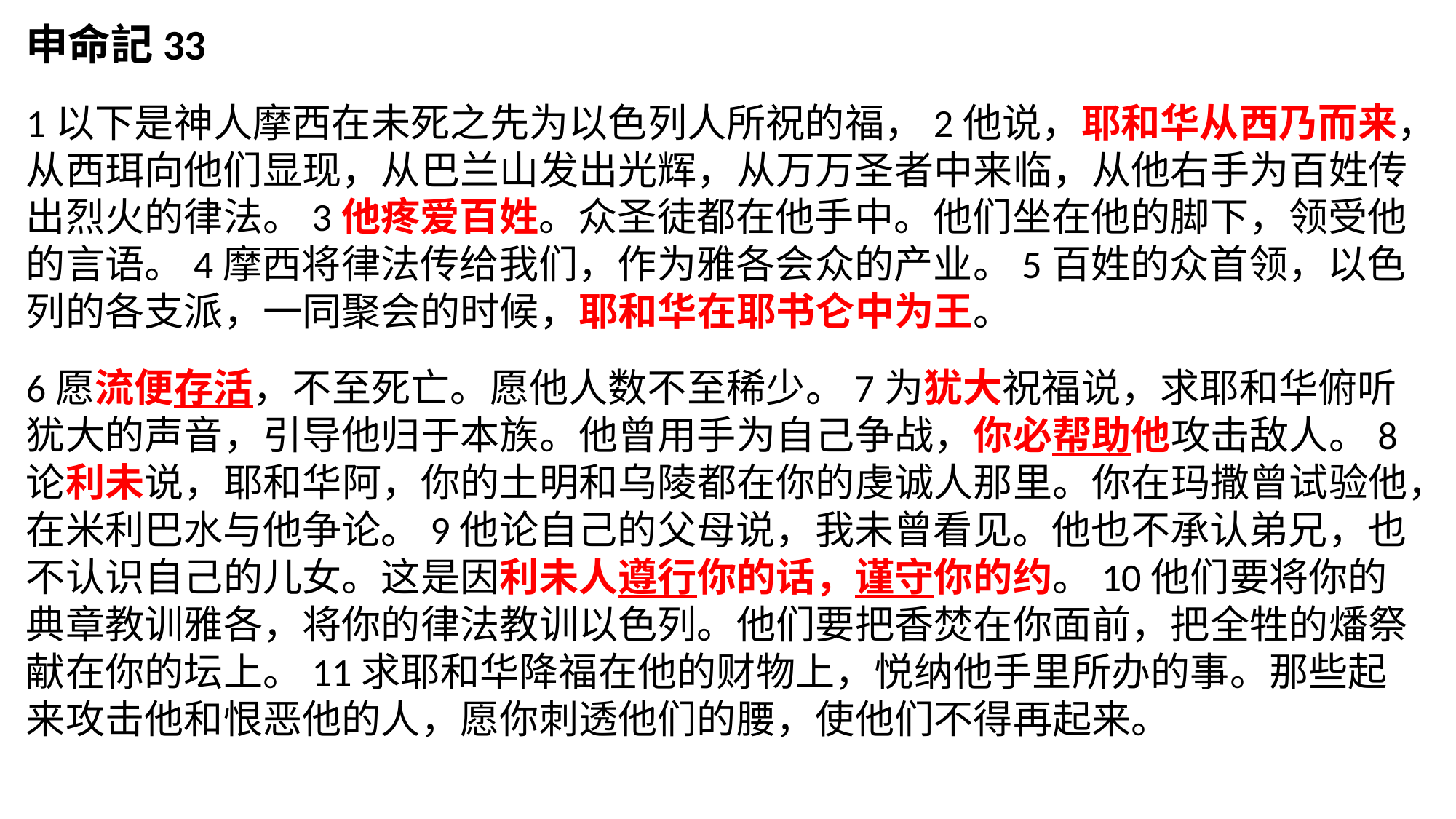

申命記33

1以下是神人摩西在未死之先为以色列人所祝的福，2他说，耶和华从西乃而来，从西珥向他们显现，从巴兰山发出光辉，从万万圣者中来临，从他右手为百姓传出烈火的律法。3他疼爱百姓。众圣徒都在他手中。他们坐在他的脚下，领受他的言语。4摩西将律法传给我们，作为雅各会众的产业。5百姓的众首领，以色列的各支派，一同聚会的时候，耶和华在耶书仑中为王。

6愿流便存活，不至死亡。愿他人数不至稀少。7为犹大祝福说，求耶和华俯听犹大的声音，引导他归于本族。他曾用手为自己争战，你必帮助他攻击敌人。8论利未说，耶和华阿，你的土明和乌陵都在你的虔诚人那里。你在玛撒曾试验他，在米利巴水与他争论。9他论自己的父母说，我未曾看见。他也不承认弟兄，也不认识自己的儿女。这是因利未人遵行你的话，谨守你的约。10他们要将你的典章教训雅各，将你的律法教训以色列。他们要把香焚在你面前，把全牲的燔祭献在你的坛上。11求耶和华降福在他的财物上，悦纳他手里所办的事。那些起来攻击他和恨恶他的人，愿你刺透他们的腰，使他们不得再起来。